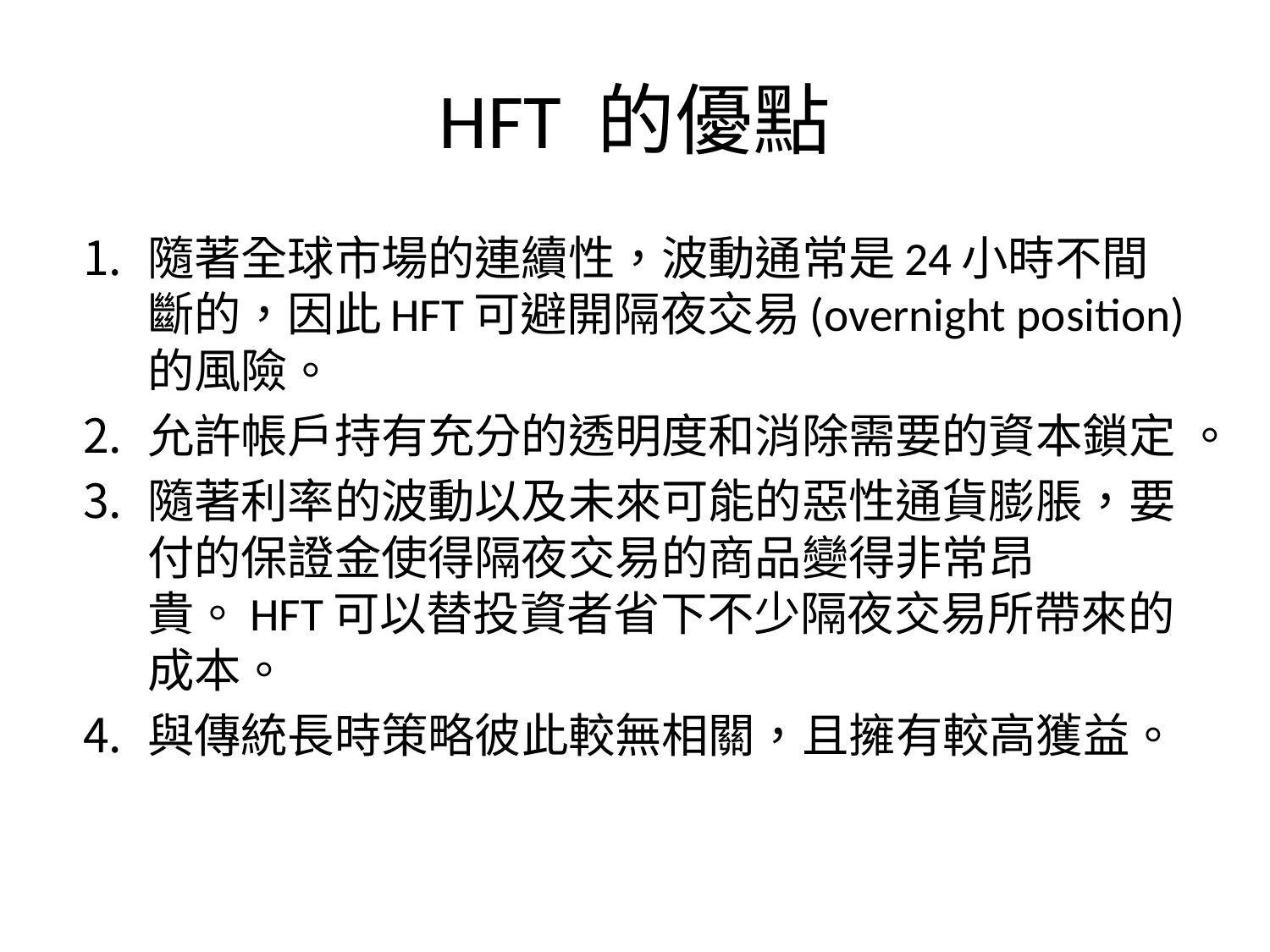

# HFT 的優點
隨著全球市場的連續性，波動通常是24小時不間斷的，因此HFT可避開隔夜交易(overnight position)的風險。
允許帳戶持有充分的透明度和消除需要的資本鎖定 。
隨著利率的波動以及未來可能的惡性通貨膨脹，要付的保證金使得隔夜交易的商品變得非常昂貴。HFT可以替投資者省下不少隔夜交易所帶來的成本。
與傳統長時策略彼此較無相關，且擁有較高獲益。